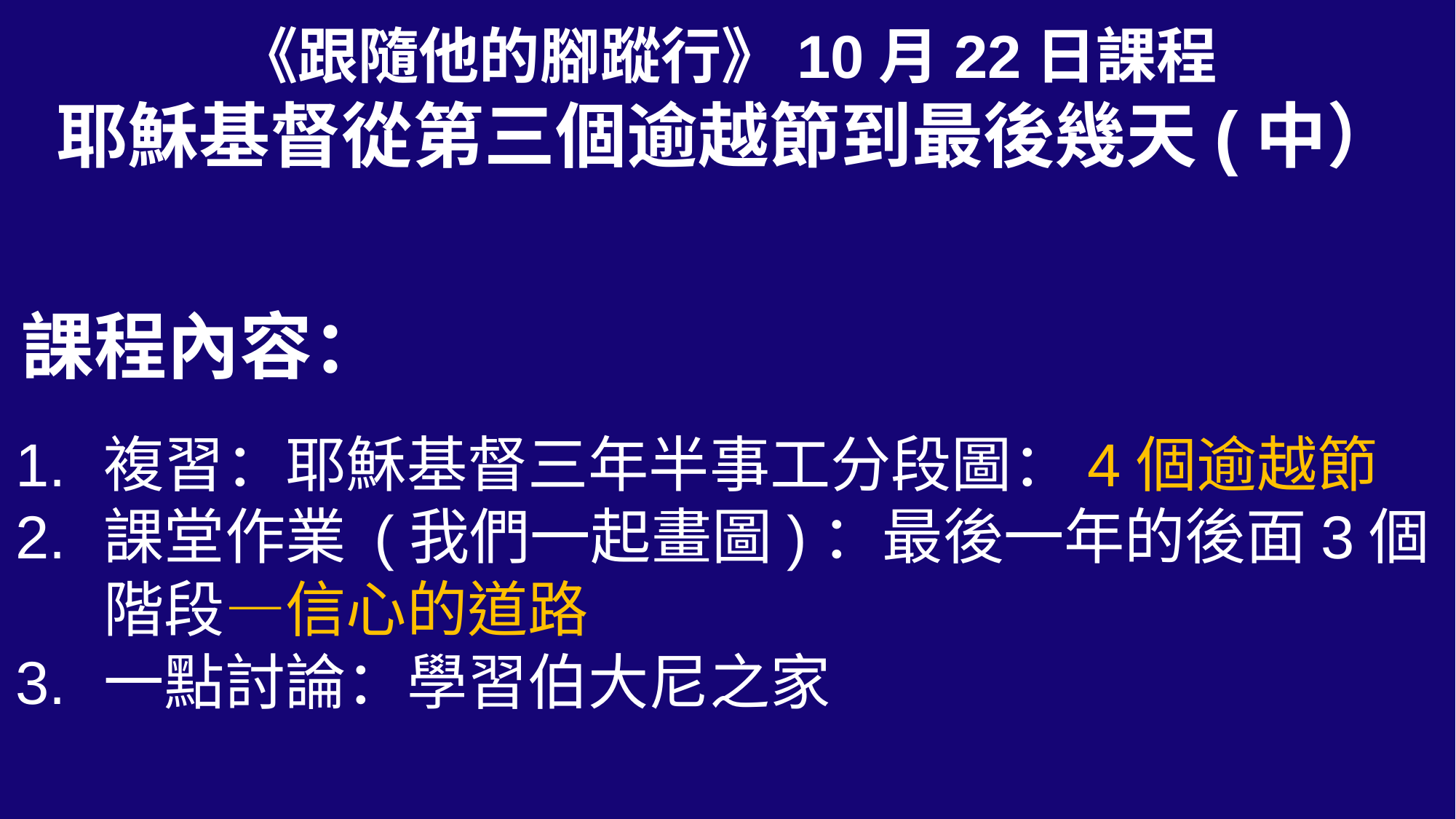

《跟隨他的腳蹤行》10月22日課程
耶穌基督從第三個逾越節到最後幾天(中）
課程內容：
複習：耶穌基督三年半事工分段圖：4個逾越節
課堂作業 (我們一起畫圖)：最後一年的後面3個階段—信心的道路
一點討論：學習伯大尼之家